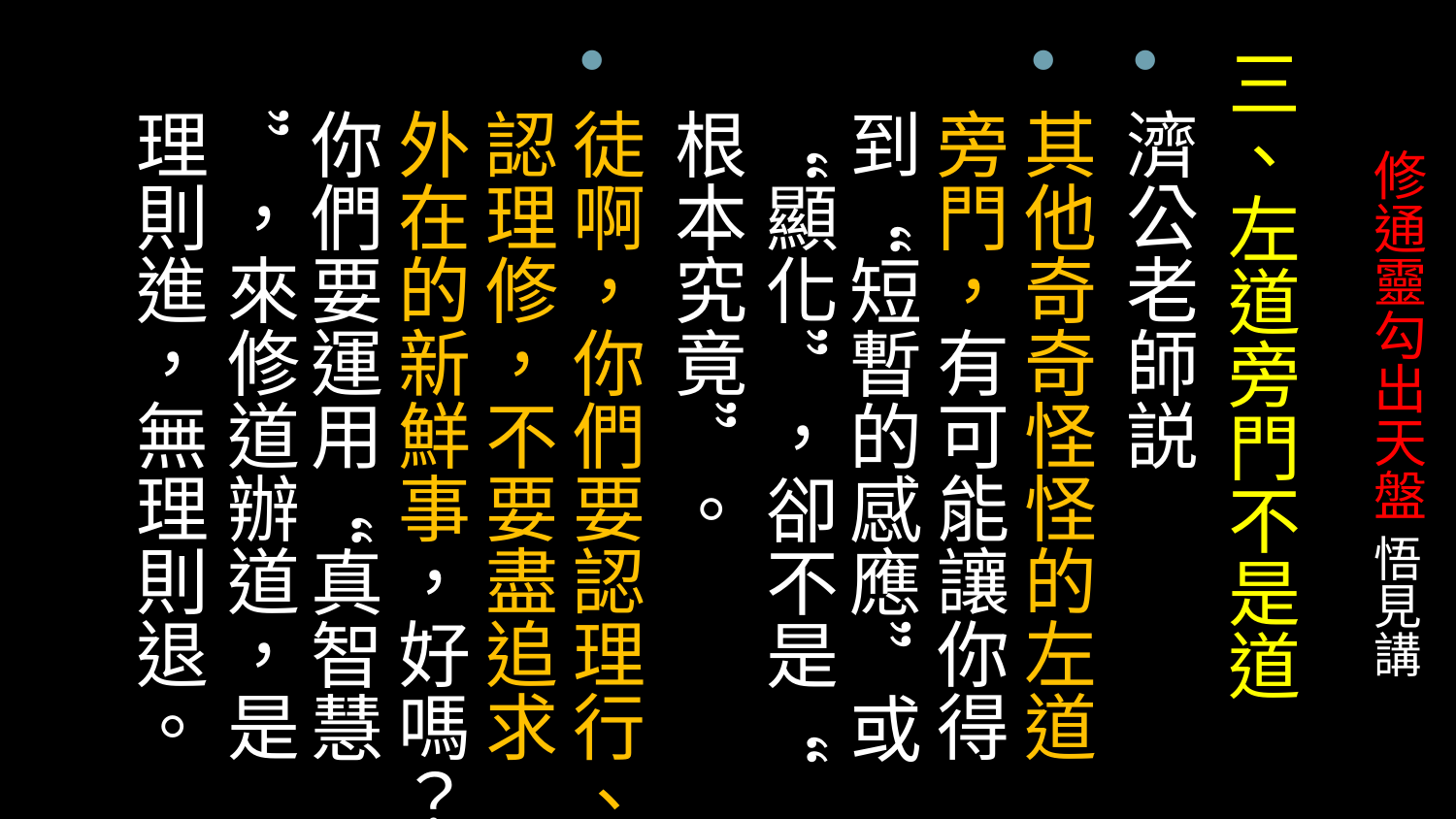

三、左道旁門不是道
濟公老師説
其他奇奇怪怪的左道旁門，有可能讓你得到“短暫的感應”或“顯化”，卻不是“根本究竟”。
徒啊，你們要認理行、認理修，不要盡追求外在的新鮮事，好嗎？你們要運用“真智慧”，來修道辦道，是理則進，無理則退。

# 修通靈勾出天盤 悟見講